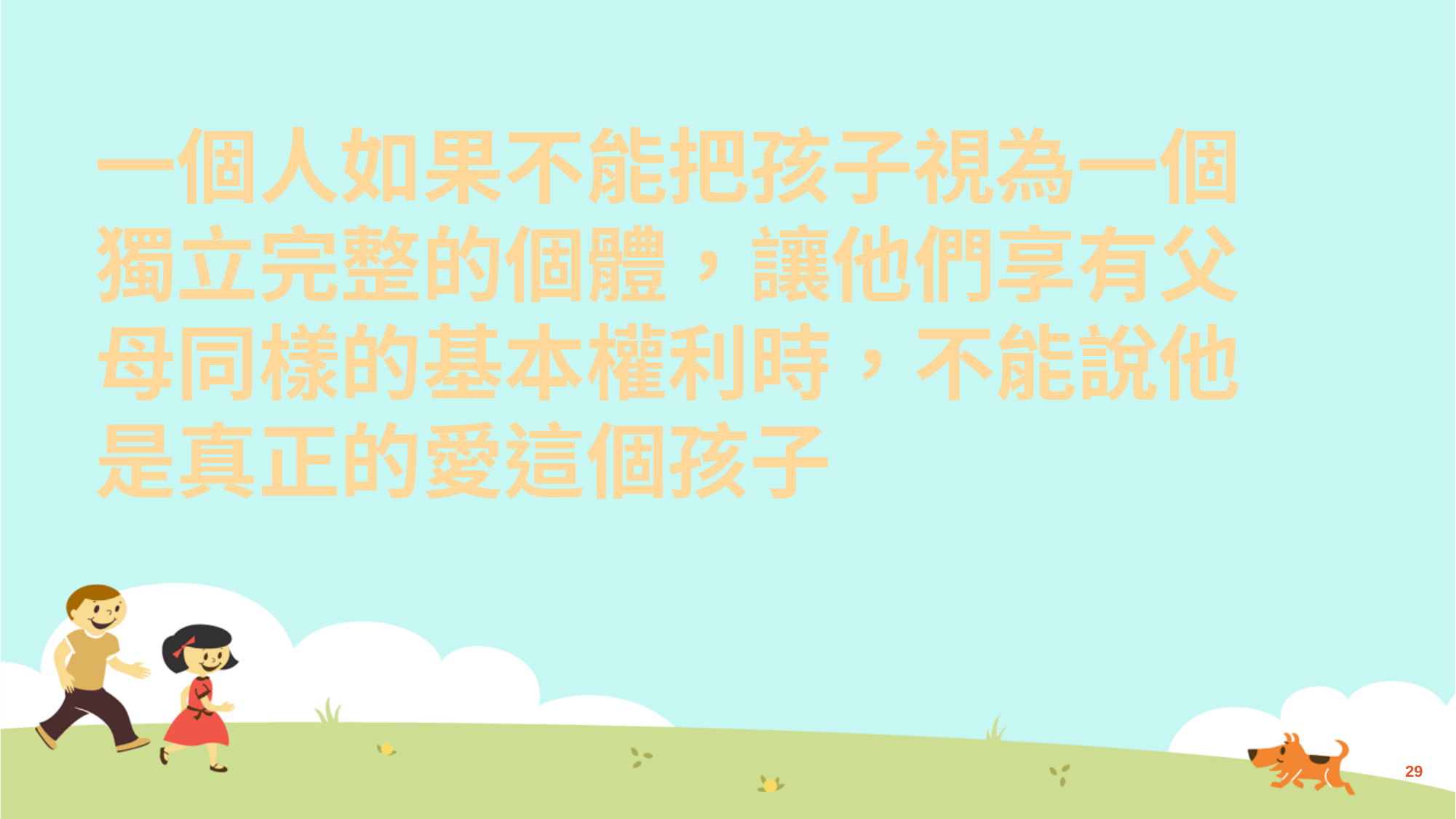

一個人如果不能把孩子視為一個獨立完整的個體，讓他們享有父母同樣的基本權利時，不能說他是真正的愛這個孩子

29